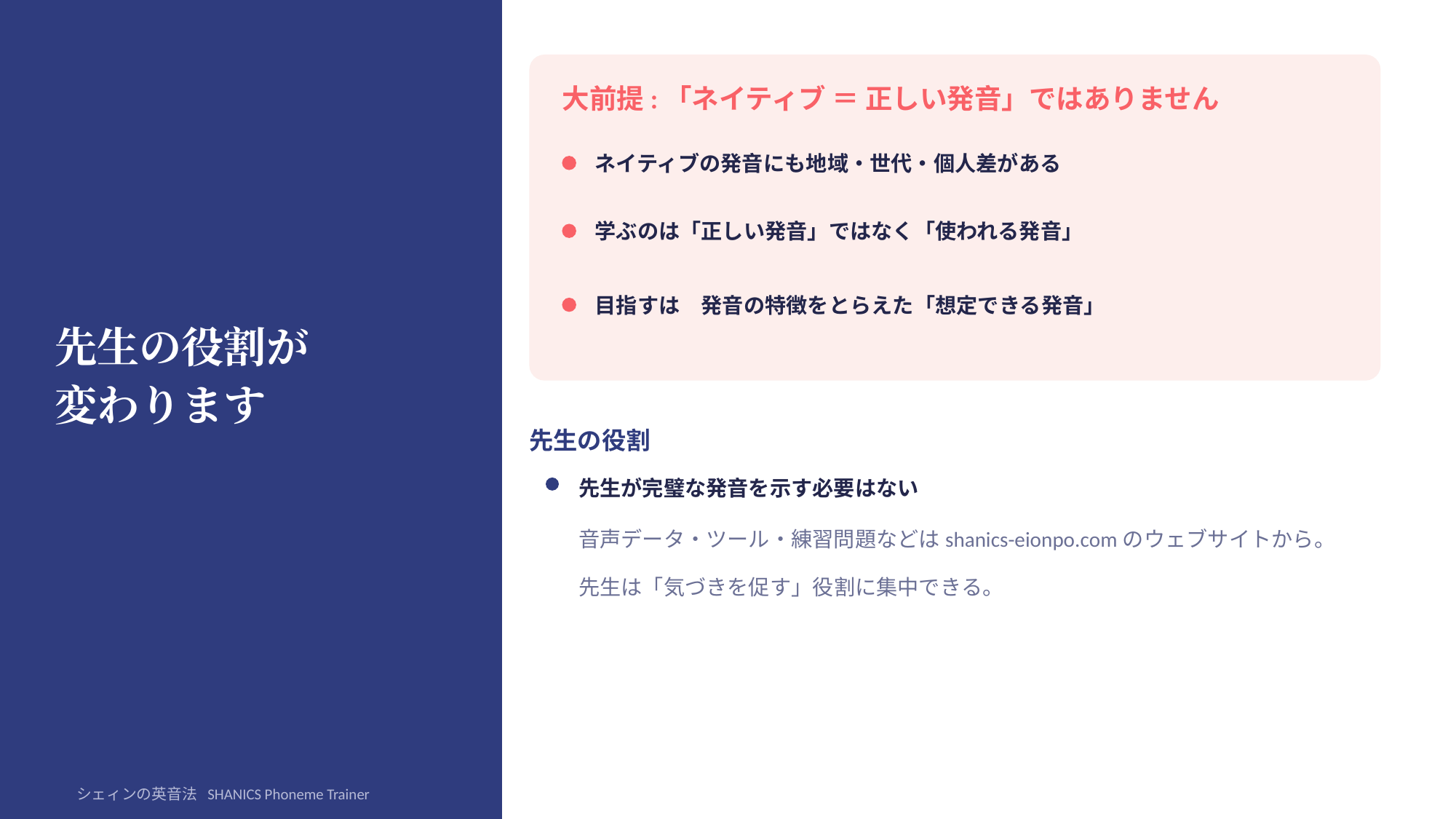

大前提:「ネイティブ ＝ 正しい発音」ではありません
ネイティブの発音にも地域・世代・個人差がある

学ぶのは「正しい発音」ではなく「使われる発音」

先生の役割が
変わります
目指すは　発音の特徴をとらえた「想定できる発音」

先生の役割
先生が完璧な発音を示す必要はない

音声データ・ツール・練習問題などはshanics-eionpo.comのウェブサイトから。
先生は「気づきを促す」役割に集中できる。
シェィンの英音法  SHANICS Phoneme Trainer